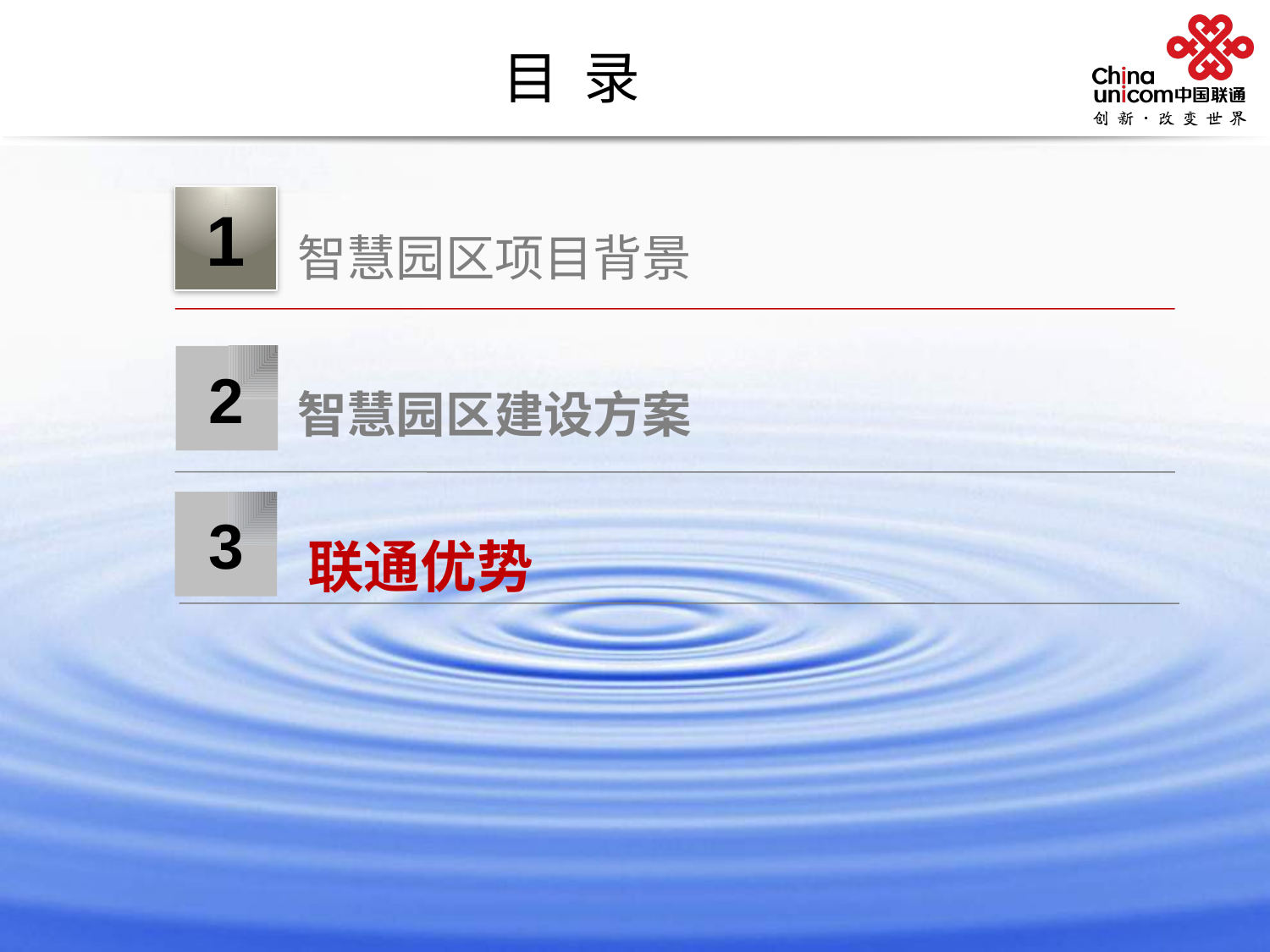

目  录
1
智慧园区项目背景

2
智慧园区建设方案

3
联通优势